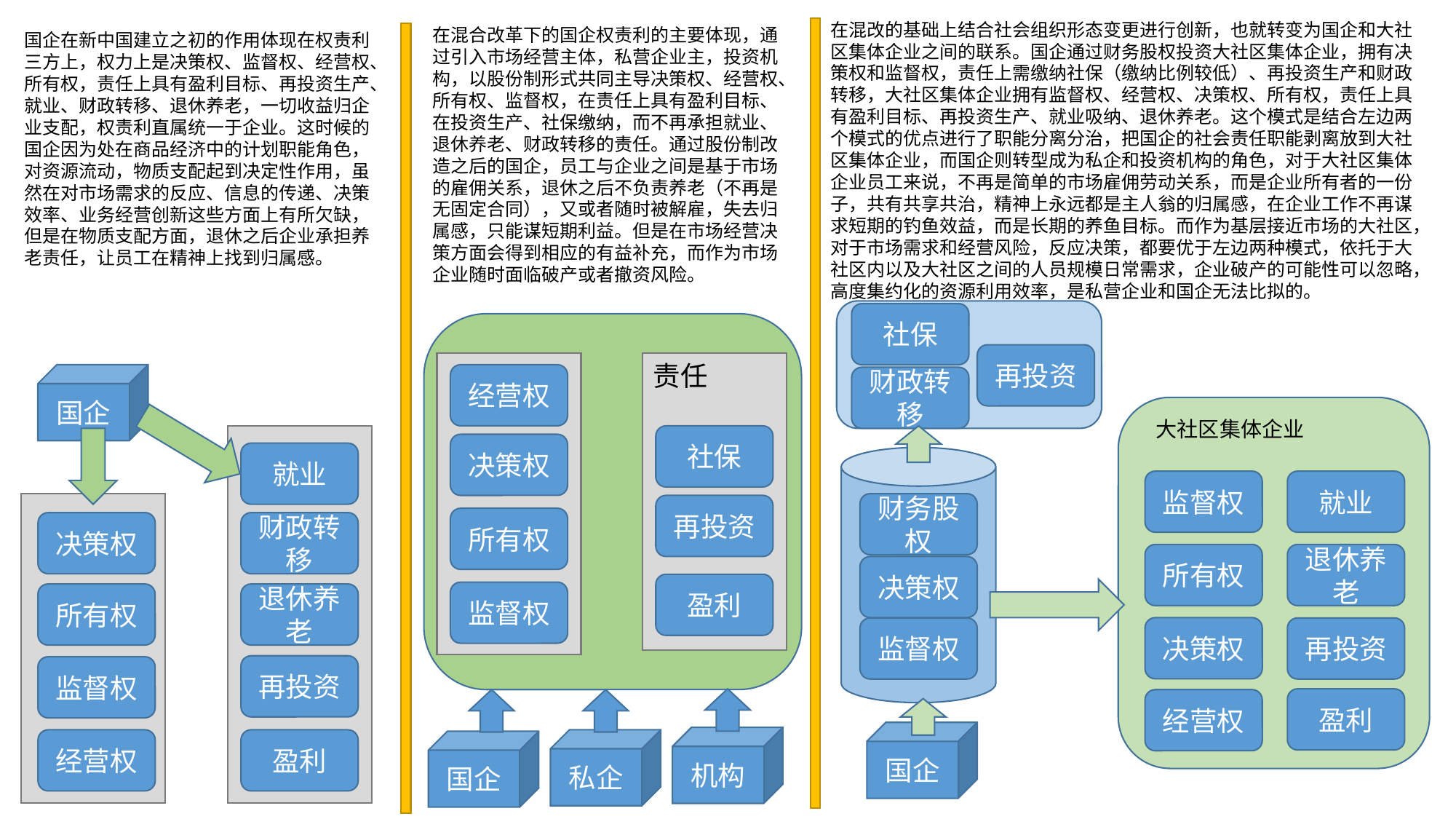

在混改的基础上结合社会组织形态变更进行创新，也就转变为国企和大社区集体企业之间的联系。国企通过财务股权投资大社区集体企业，拥有决策权和监督权，责任上需缴纳社保（缴纳比例较低）、再投资生产和财政转移，大社区集体企业拥有监督权、经营权、决策权、所有权，责任上具有盈利目标、再投资生产、就业吸纳、退休养老。这个模式是结合左边两个模式的优点进行了职能分离分治，把国企的社会责任职能剥离放到大社区集体企业，而国企则转型成为私企和投资机构的角色，对于大社区集体企业员工来说，不再是简单的市场雇佣劳动关系，而是企业所有者的一份子，共有共享共治，精神上永远都是主人翁的归属感，在企业工作不再谋求短期的钓鱼效益，而是长期的养鱼目标。而作为基层接近市场的大社区，对于市场需求和经营风险，反应决策，都要优于左边两种模式，依托于大社区内以及大社区之间的人员规模日常需求，企业破产的可能性可以忽略，高度集约化的资源利用效率，是私营企业和国企无法比拟的。
在混合改革下的国企权责利的主要体现，通过引入市场经营主体，私营企业主，投资机构，以股份制形式共同主导决策权、经营权、所有权、监督权，在责任上具有盈利目标、在投资生产、社保缴纳，而不再承担就业、退休养老、财政转移的责任。通过股份制改造之后的国企，员工与企业之间是基于市场的雇佣关系，退休之后不负责养老（不再是无固定合同），又或者随时被解雇，失去归属感，只能谋短期利益。但是在市场经营决策方面会得到相应的有益补充，而作为市场企业随时面临破产或者撤资风险。

国企在新中国建立之初的作用体现在权责利三方上，权力上是决策权、监督权、经营权、所有权，责任上具有盈利目标、再投资生产、就业、财政转移、退休养老，一切收益归企业支配，权责利直属统一于企业。这时候的国企因为处在商品经济中的计划职能角色，对资源流动，物质支配起到决定性作用，虽然在对市场需求的反应、信息的传递、决策效率、业务经营创新这些方面上有所欠缺，但是在物质支配方面，退休之后企业承担养老责任，让员工在精神上找到归属感。

社保

再投资

责任
国企
经营权
财政转移

大社区集体企业

社保

决策权
就业

监督权
就业

财务股权
再投资
所有权
决策权
财政转移
所有权
退休养老
决策权
盈利

监督权
所有权
退休养老
决策权
监督权
再投资
再投资
监督权

盈利

经营权

国企
机构
经营权
盈利
私企
国企